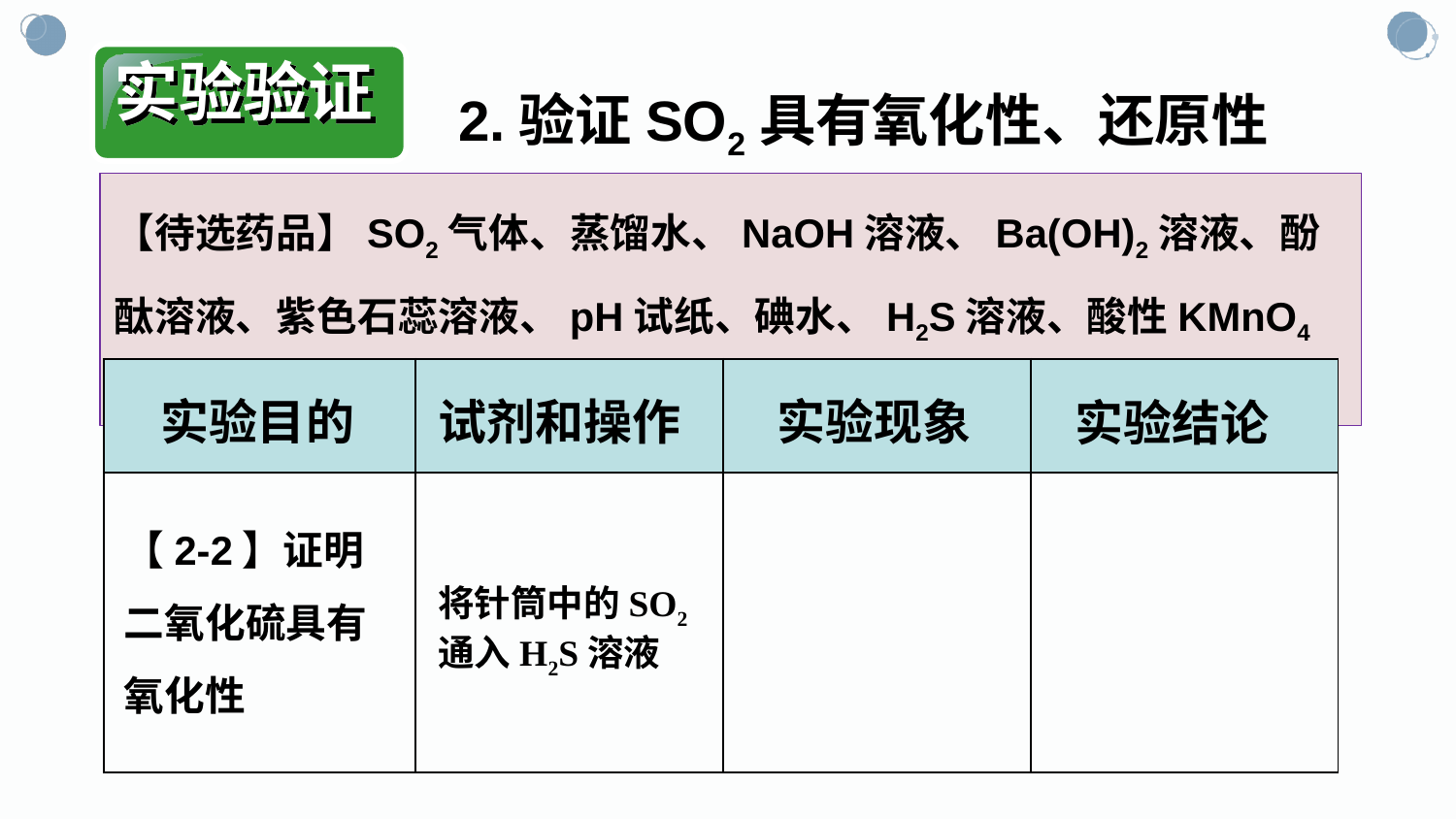

实验验证
2.验证SO2具有氧化性、还原性
【待选药品】SO2气体、蒸馏水、NaOH溶液、Ba(OH)2溶液、酚酞溶液、紫色石蕊溶液、pH试纸、碘水、H2S溶液、酸性KMnO4溶液。
|  |  |  |  |
| --- | --- | --- | --- |
|  |  |  |  |
实验目的
试剂和操作
实验现象
实验结论
【2-2】证明二氧化硫具有氧化性
将针筒中的SO2通入H2S溶液